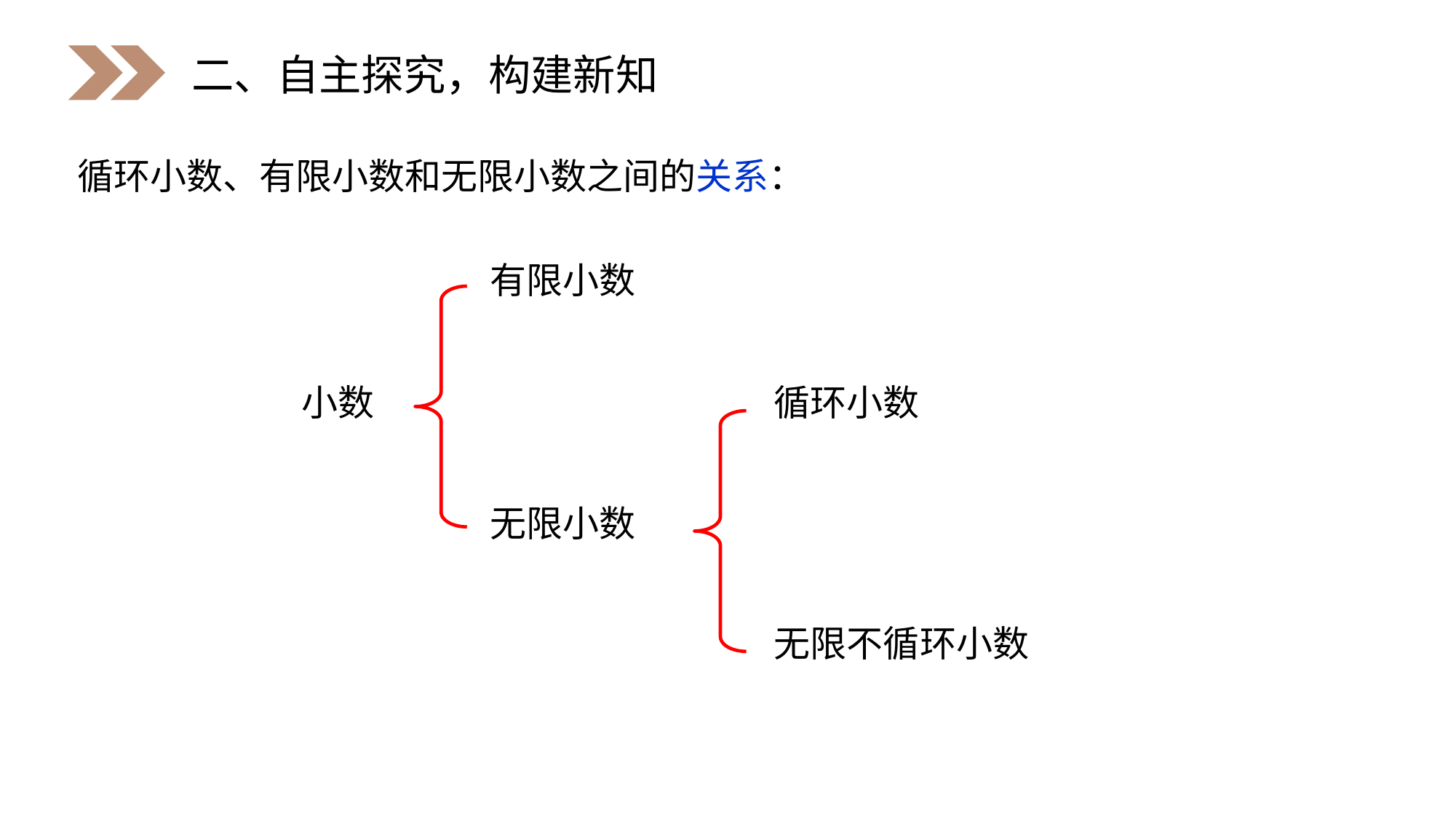

二、自主探究，构建新知
循环小数、有限小数和无限小数之间的关系：
有限小数

小数
循环小数

无限小数
无限不循环小数